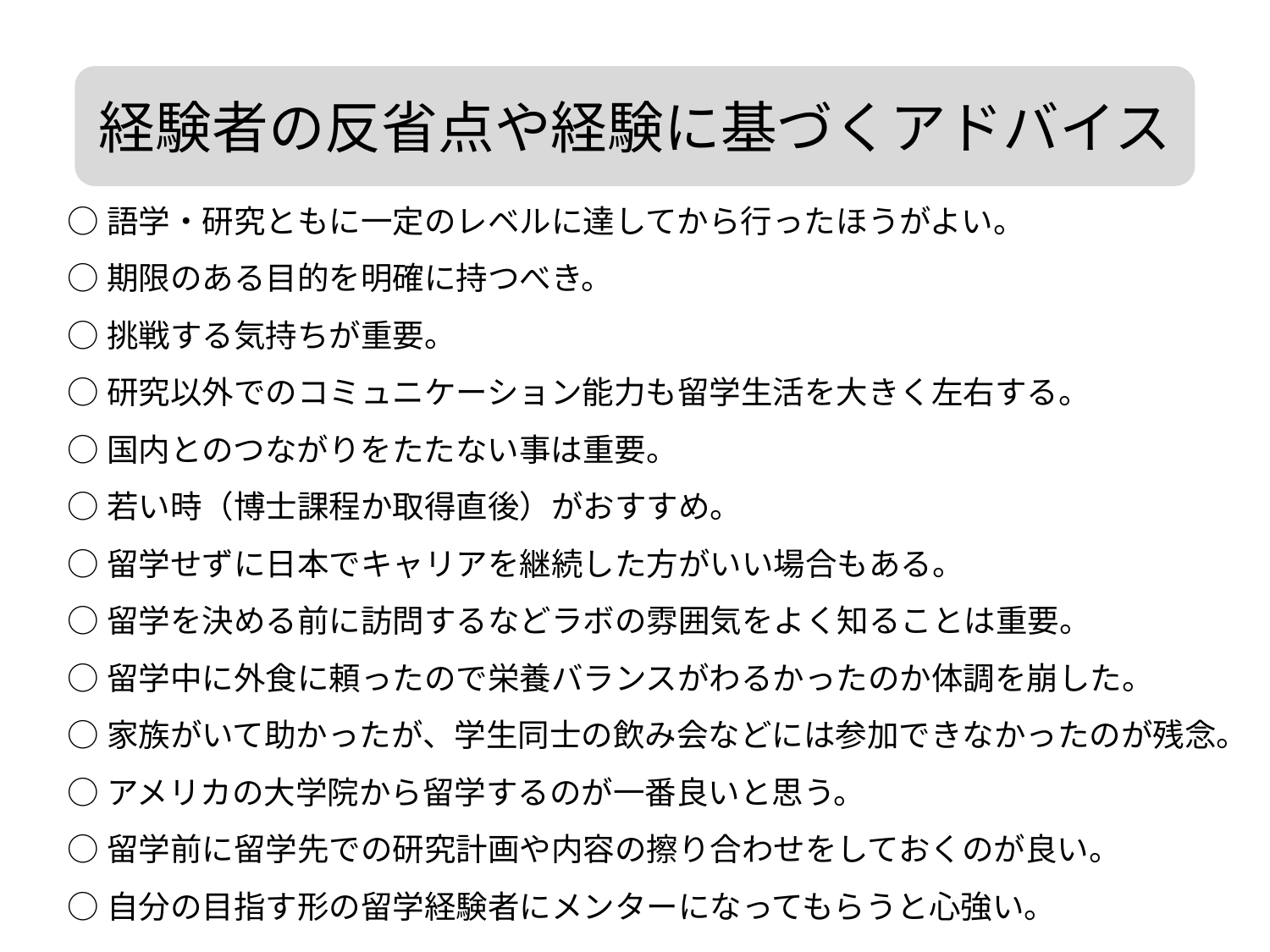

経験者の反省点や経験に基づくアドバイス
○語学・研究ともに一定のレベルに達してから行ったほうがよい。
○期限のある目的を明確に持つべき。
○挑戦する気持ちが重要。
○研究以外でのコミュニケーション能力も留学生活を大きく左右する。
○国内とのつながりをたたない事は重要。
○若い時（博士課程か取得直後）がおすすめ。
○留学せずに日本でキャリアを継続した方がいい場合もある。
○留学を決める前に訪問するなどラボの雰囲気をよく知ることは重要。
○留学中に外食に頼ったので栄養バランスがわるかったのか体調を崩した。
○家族がいて助かったが、学生同士の飲み会などには参加できなかったのが残念。
○アメリカの大学院から留学するのが一番良いと思う。
○留学前に留学先での研究計画や内容の擦り合わせをしておくのが良い。
○自分の目指す形の留学経験者にメンターになってもらうと心強い。